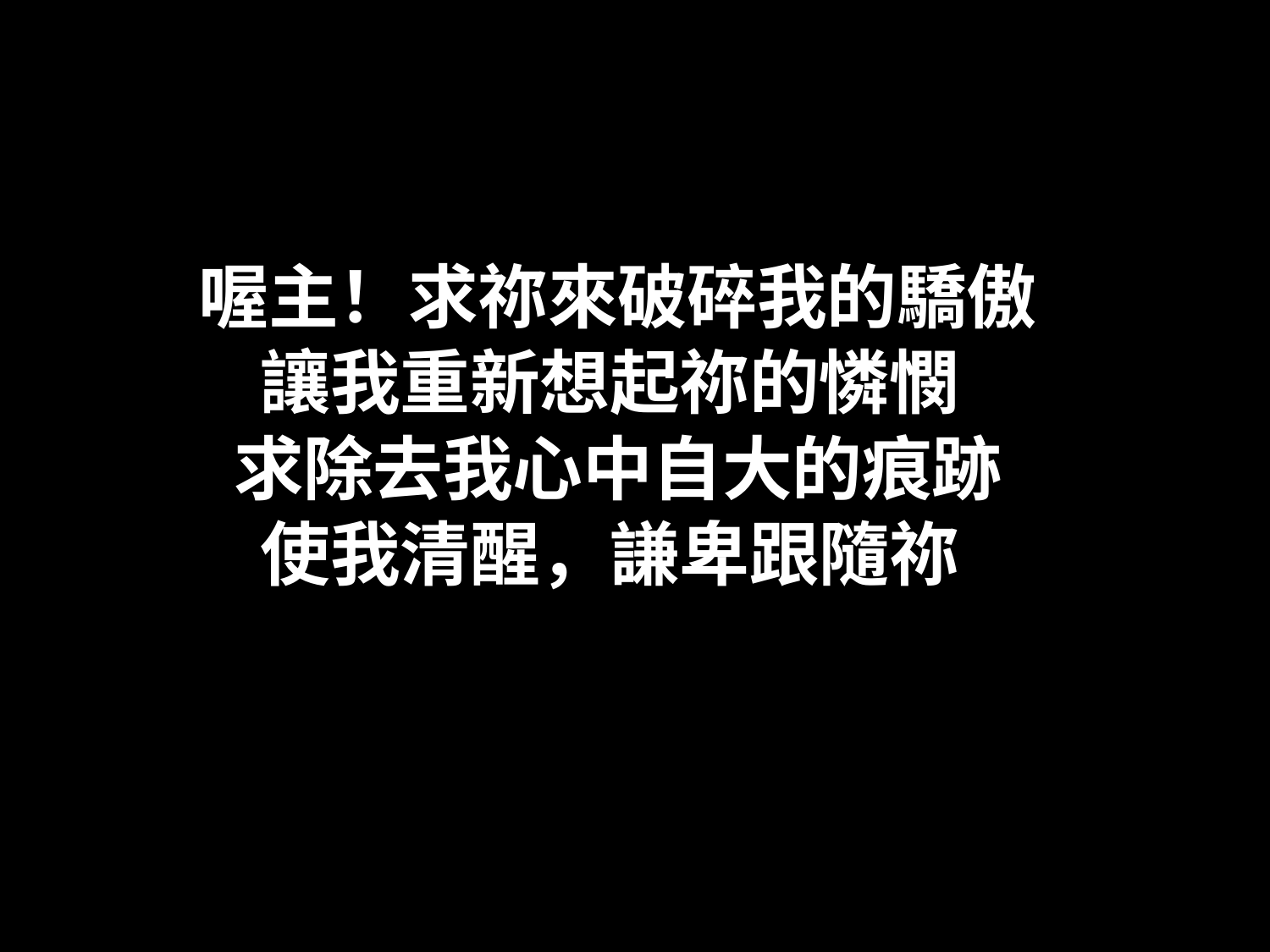

# 喔主！求祢來破碎我的驕傲 讓我重新想起祢的憐憫  求除去我心中自大的痕跡 使我清醒，謙卑跟隨祢